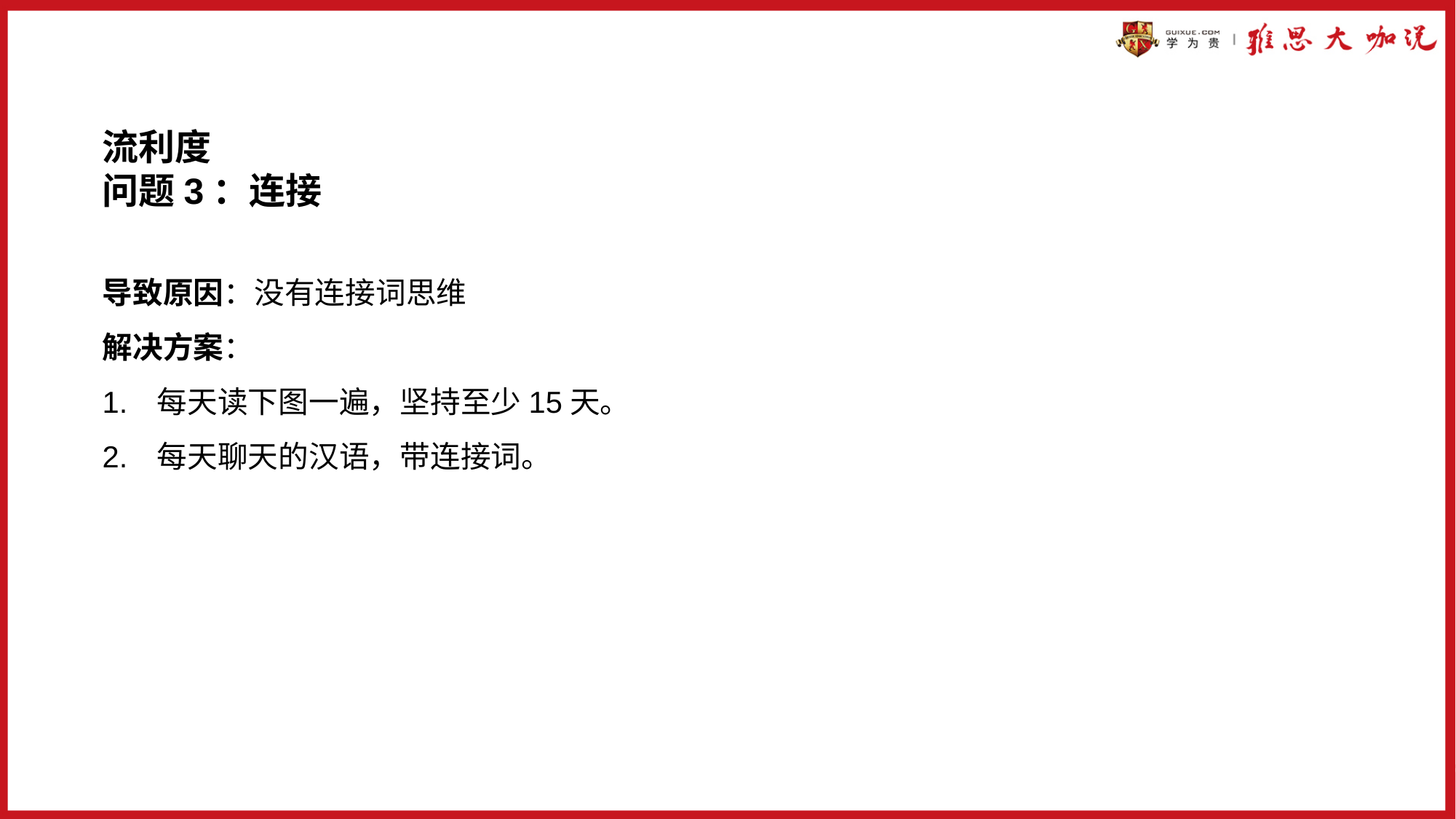

流利度
问题3：连接

导致原因：没有连接词思维
解决方案：
每天读下图一遍，坚持至少15天。
每天聊天的汉语，带连接词。